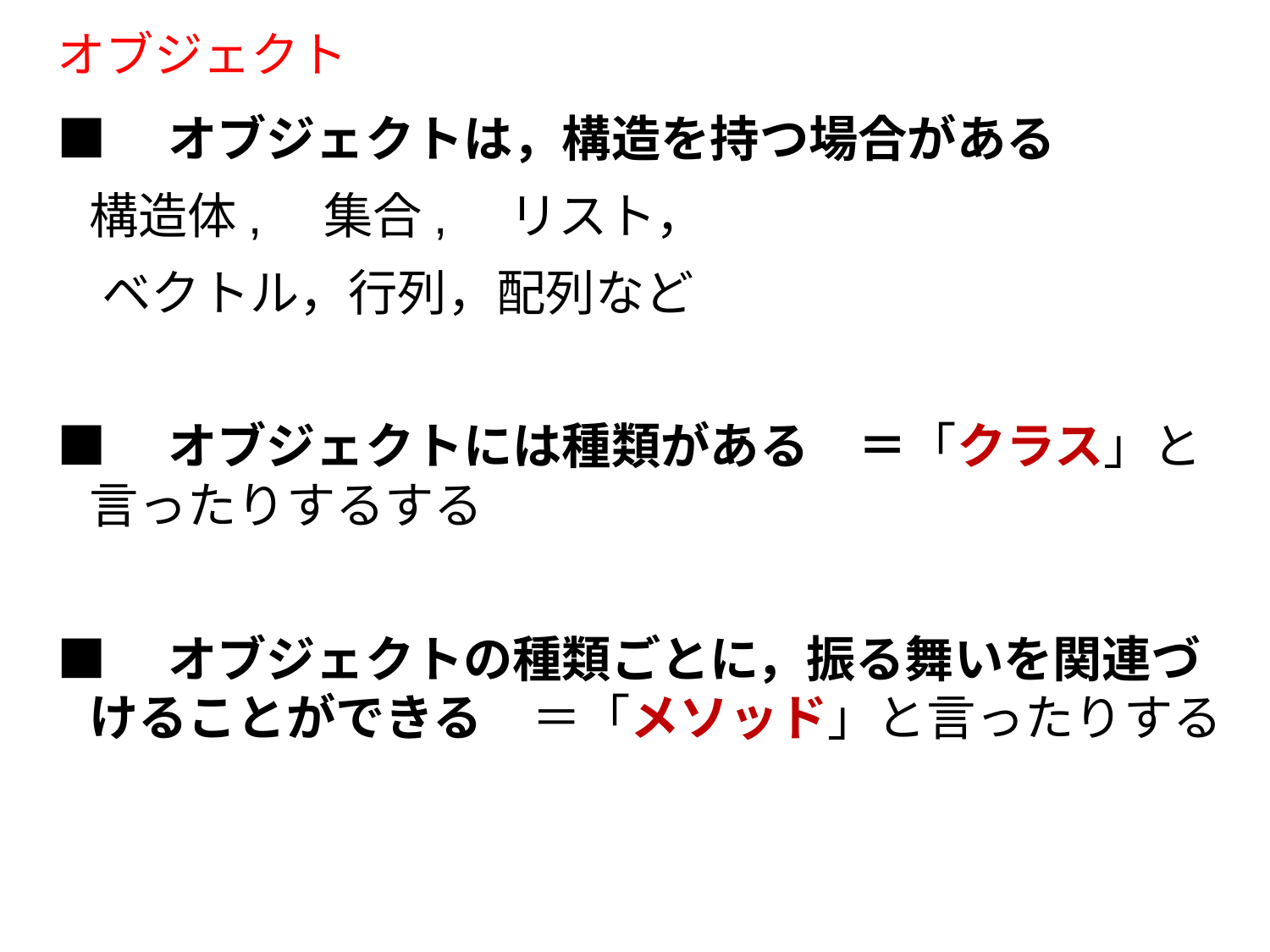

# オブジェクト
■　オブジェクトは，構造を持つ場合がある
	構造体,　集合,　リスト，
   ベクトル，行列，配列など

■　オブジェクトには種類がある　＝「クラス」と言ったりするする

■　オブジェクトの種類ごとに，振る舞いを関連づけることができる　＝「メソッド」と言ったりする